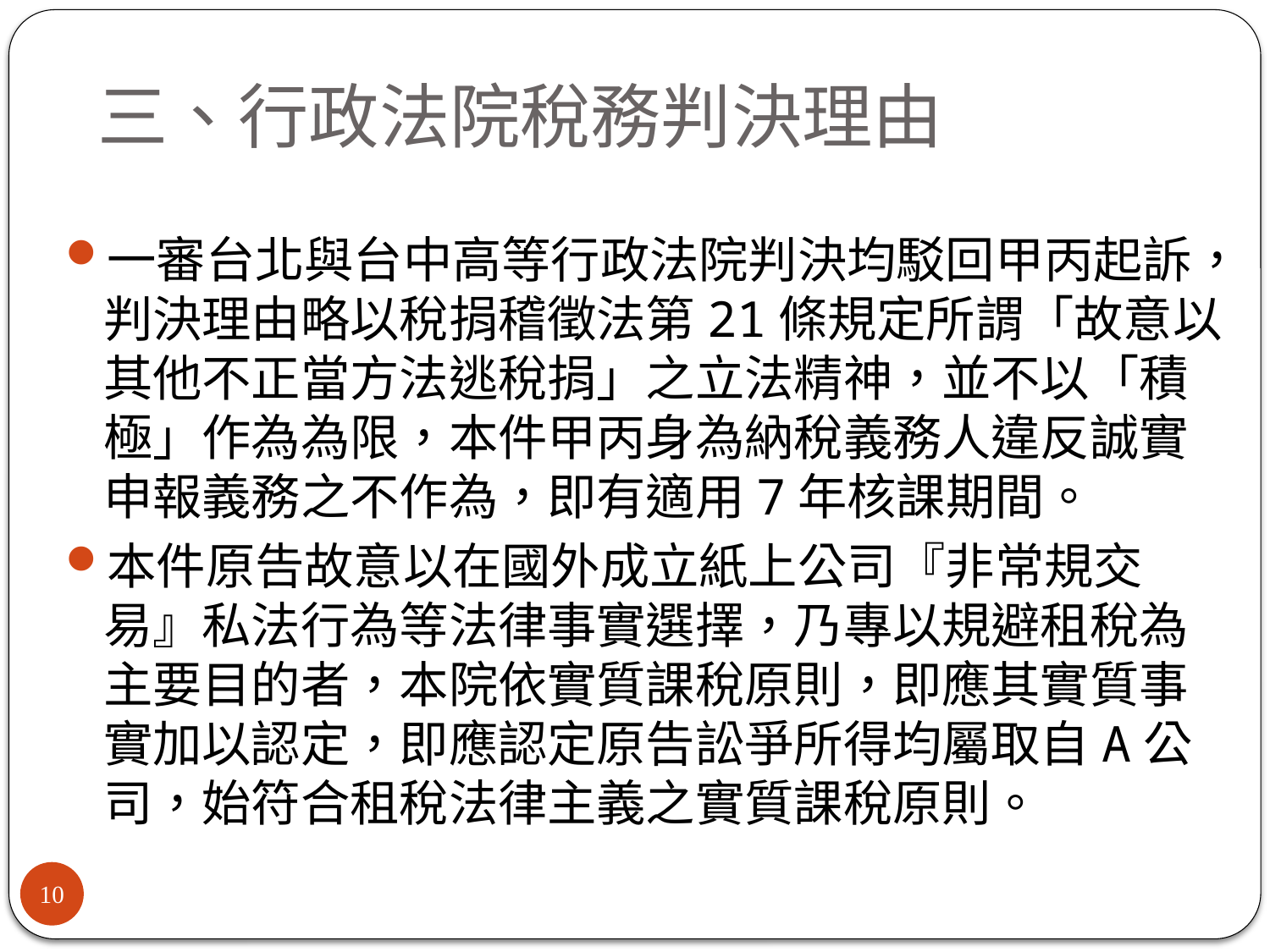

# 三、行政法院稅務判決理由
一審台北與台中高等行政法院判決均駁回甲丙起訴，判決理由略以稅捐稽徵法第21條規定所謂「故意以其他不正當方法逃稅捐」之立法精神，並不以「積極」作為為限，本件甲丙身為納稅義務人違反誠實申報義務之不作為，即有適用7年核課期間。
本件原告故意以在國外成立紙上公司『非常規交易』私法行為等法律事實選擇，乃專以規避租稅為主要目的者，本院依實質課稅原則，即應其實質事實加以認定，即應認定原告訟爭所得均屬取自A公司，始符合租稅法律主義之實質課稅原則。
10